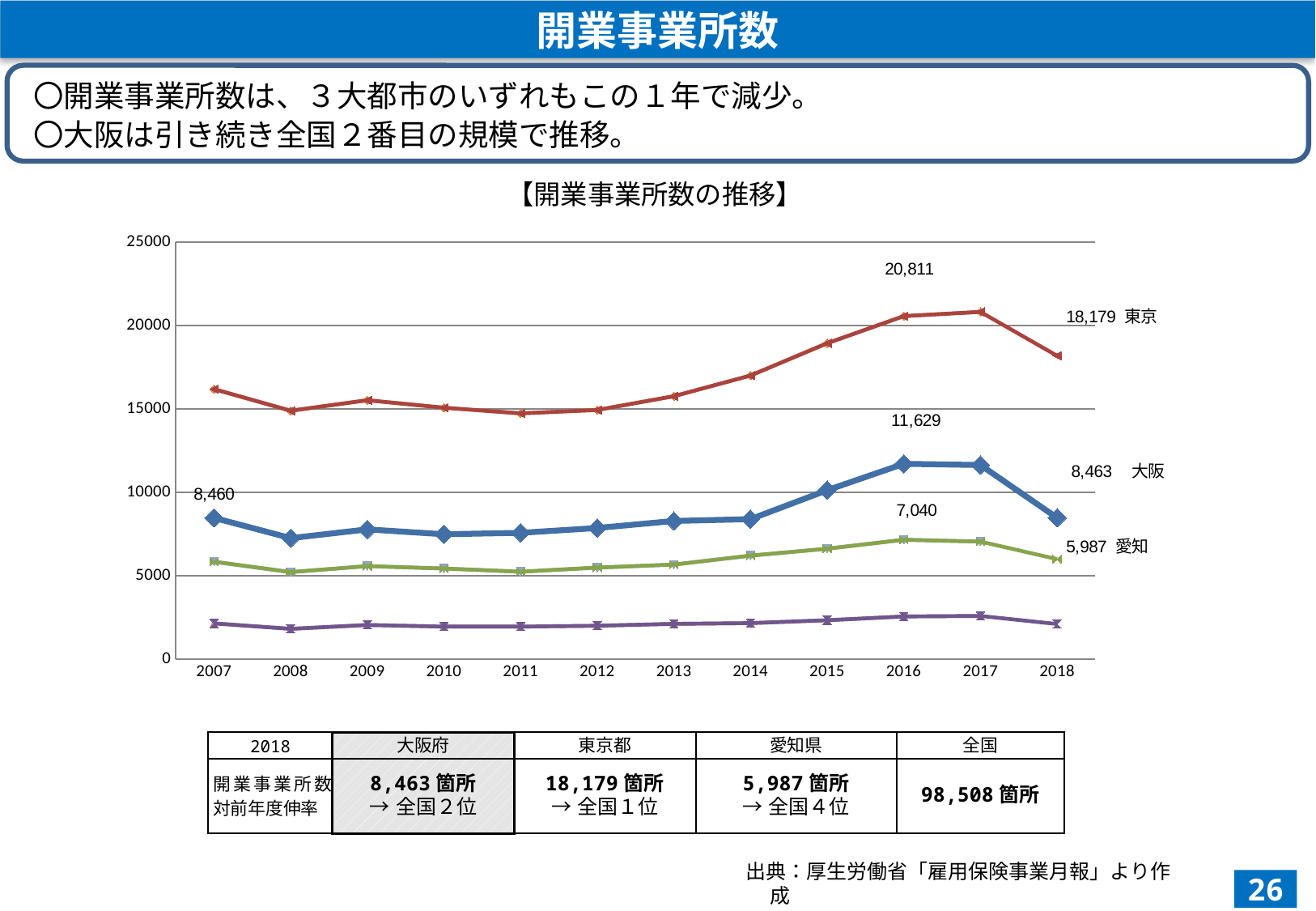

開業事業所数
〇開業事業所数は、３大都市のいずれもこの１年で減少。
〇大阪は引き続き全国２番目の規模で推移。
【開業事業所数の推移】

[unsupported chart]

| 2018 | 大阪府 | 東京都 | 愛知県 | 全国 |
| --- | --- | --- | --- | --- |
| 開業事業所数対前年度伸率 | 8,463箇所 →全国２位 | 18,179箇所 →全国１位 | 5,987箇所 →全国４位 | 98,508箇所 |
出典：厚生労働省「雇用保険事業月報」より作成
26